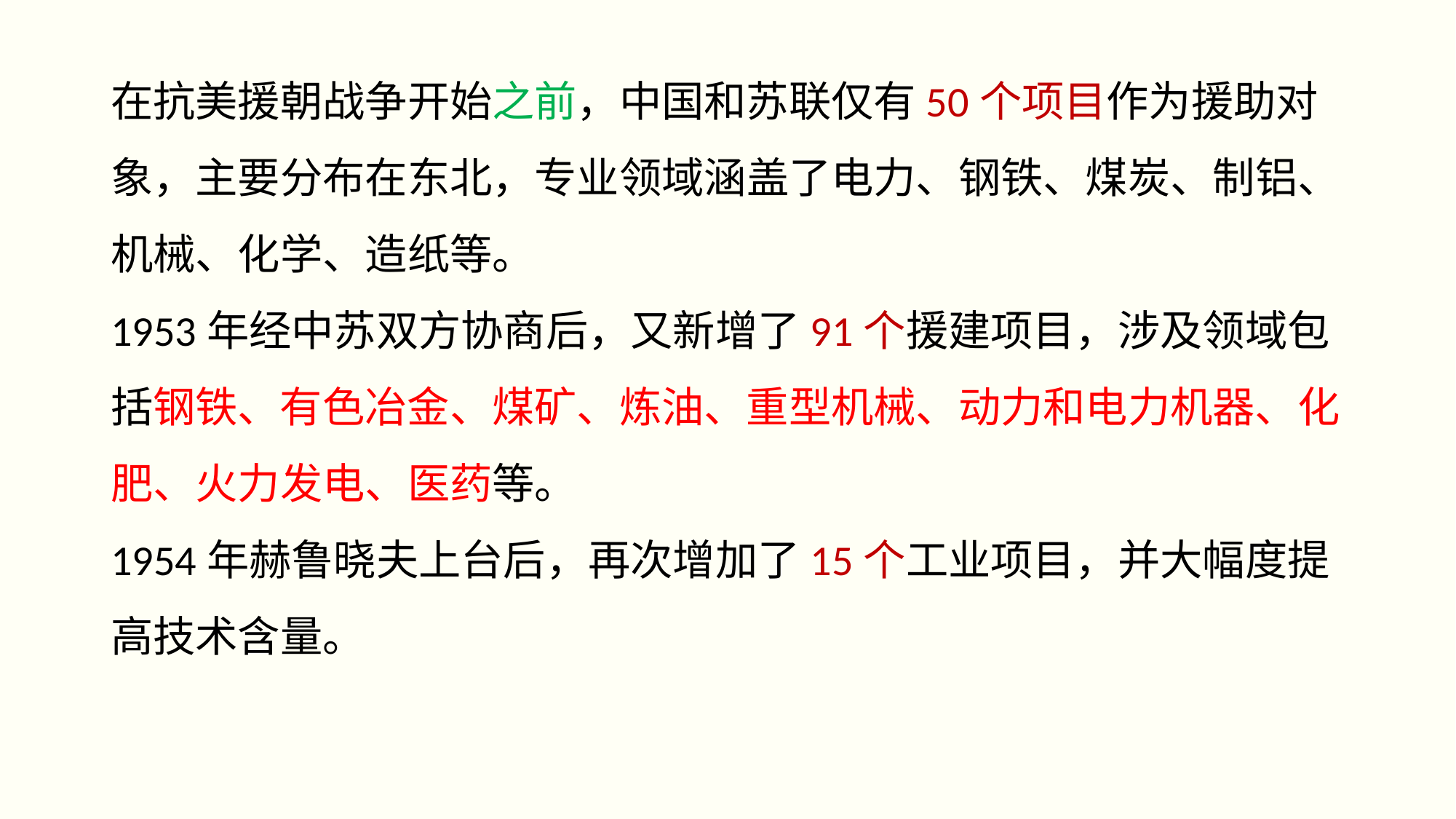

# 在抗美援朝战争开始之前，中国和苏联仅有50个项目作为援助对象，主要分布在东北，专业领域涵盖了电力、钢铁、煤炭、制铝、机械、化学、造纸等。 1953年经中苏双方协商后，又新增了91个援建项目，涉及领域包括钢铁、有色冶金、煤矿、炼油、重型机械、动力和电力机器、化肥、火力发电、医药等。 1954年赫鲁晓夫上台后，再次增加了15个工业项目，并大幅度提高技术含量。